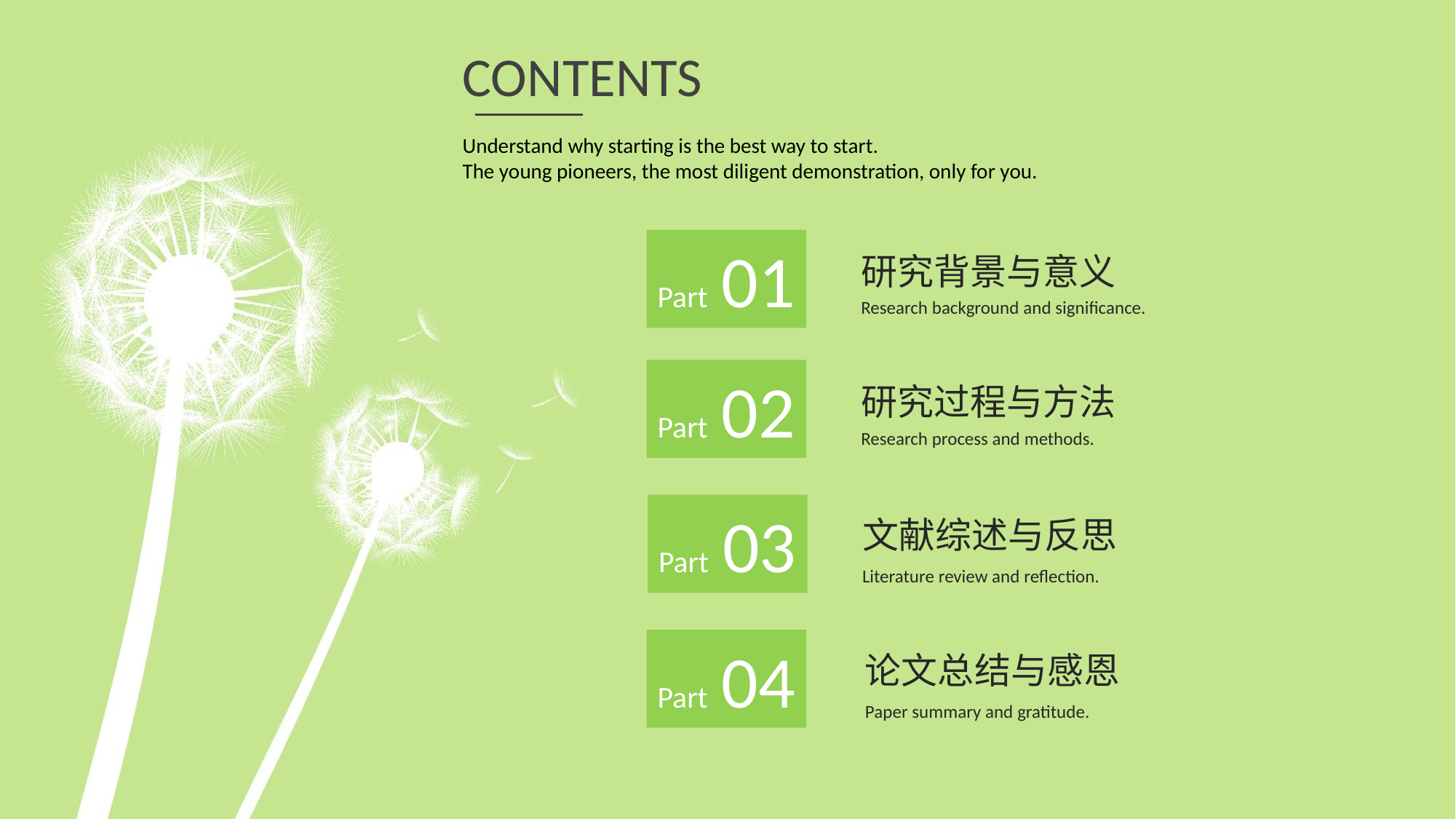

CONTENTS
Understand why starting is the best way to start.
The young pioneers, the most diligent demonstration, only for you.
Part  01
研究背景与意义
Research background and significance.
Part  02
研究过程与方法
Research process and methods.
Part  03
文献综述与反思
Literature review and reflection.
Part  04
论文总结与感恩
Paper summary and gratitude.